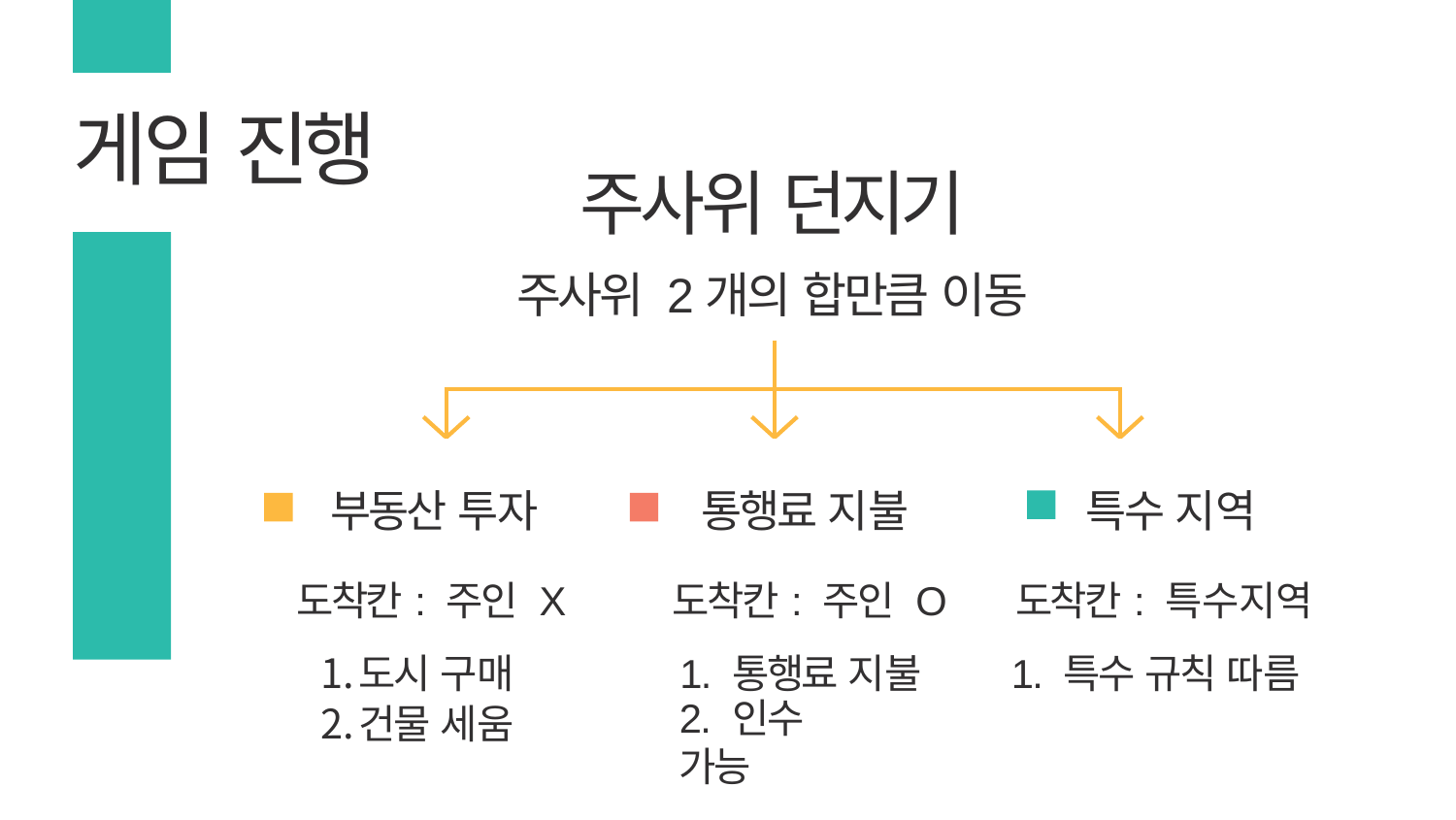

# 게임 진행
주사위 던지기
주사위 2개의 합만큼 이동

| 부동산 투자 | 통행료 지불 | 특수 지역 |
| --- | --- | --- |
| 도착칸: 주인 X | 도착칸: 주인 O | 도착칸: 특수지역 |
| 도시 구매 건물 세움 | 1. 통행료 지불 | 1. 특수 규칙 따름 |

2. 인수 가능